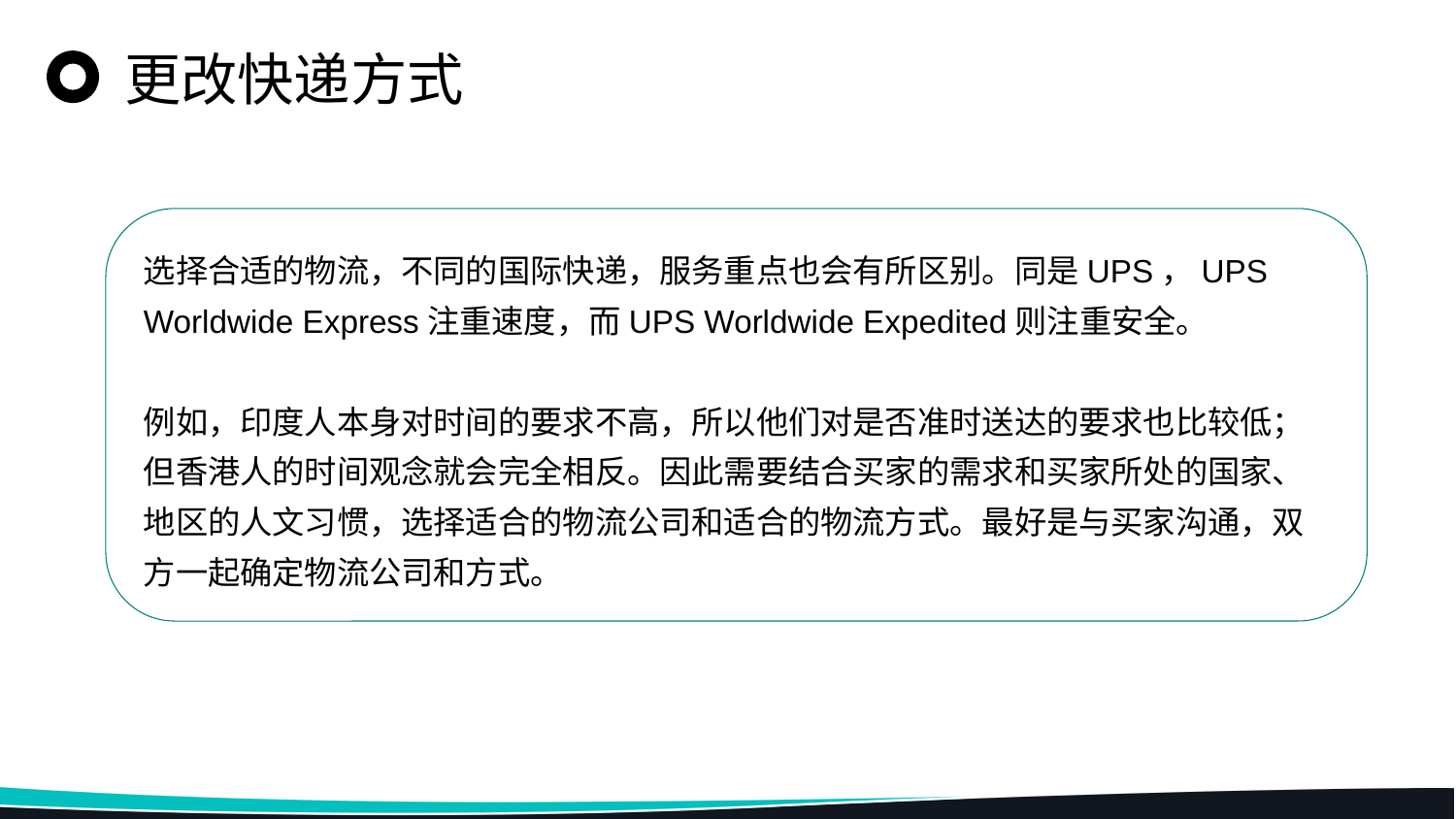

更改快递方式

选择合适的物流，不同的国际快递，服务重点也会有所区别。同是UPS，UPS Worldwide Express注重速度，而UPS Worldwide Expedited则注重安全。

例如，印度人本身对时间的要求不高，所以他们对是否准时送达的要求也比较低；但香港人的时间观念就会完全相反。因此需要结合买家的需求和买家所处的国家、地区的人文习惯，选择适合的物流公司和适合的物流方式。最好是与买家沟通，双方一起确定物流公司和方式。